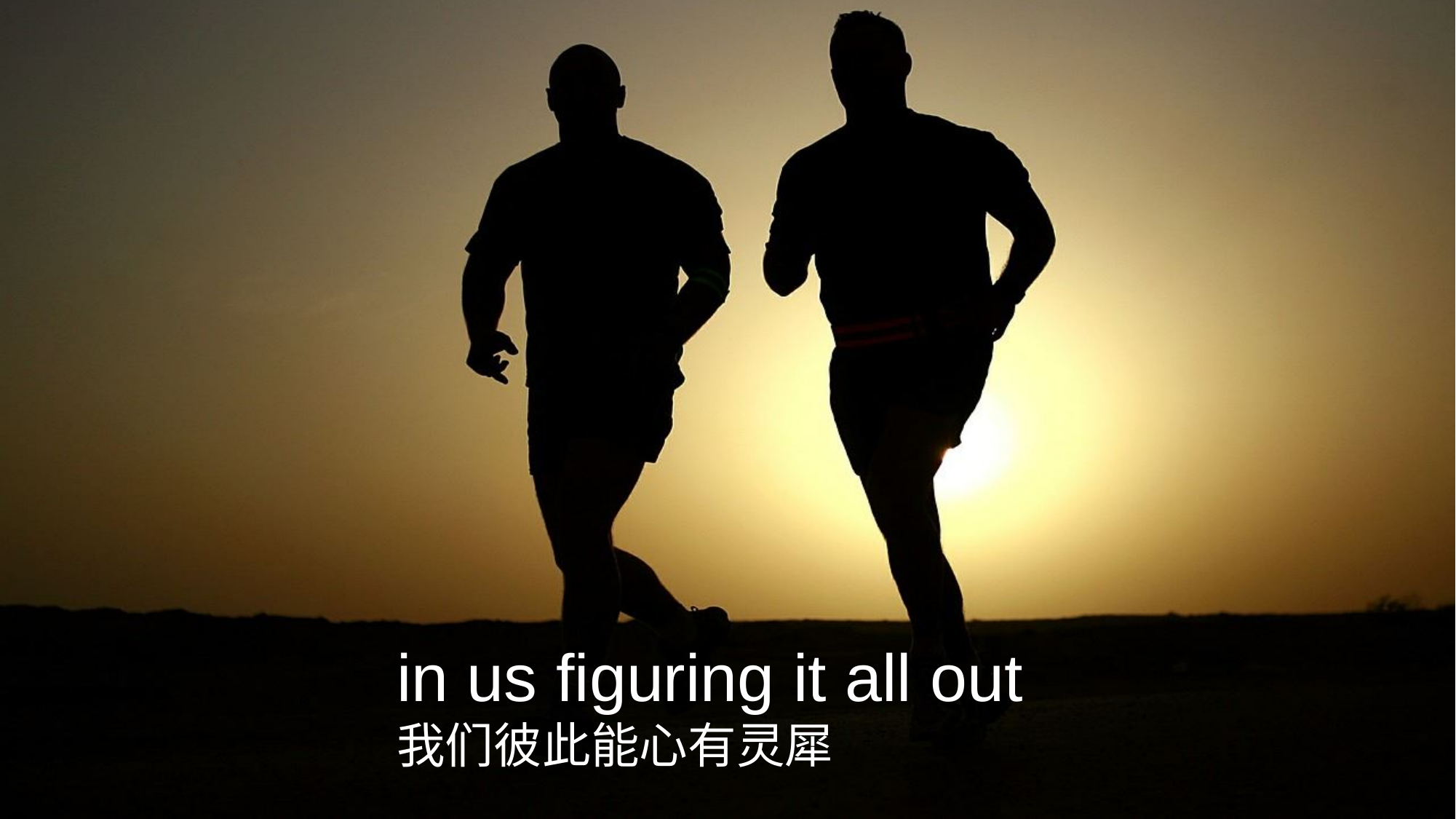

in us figuring it all out
我们彼此能心有灵犀